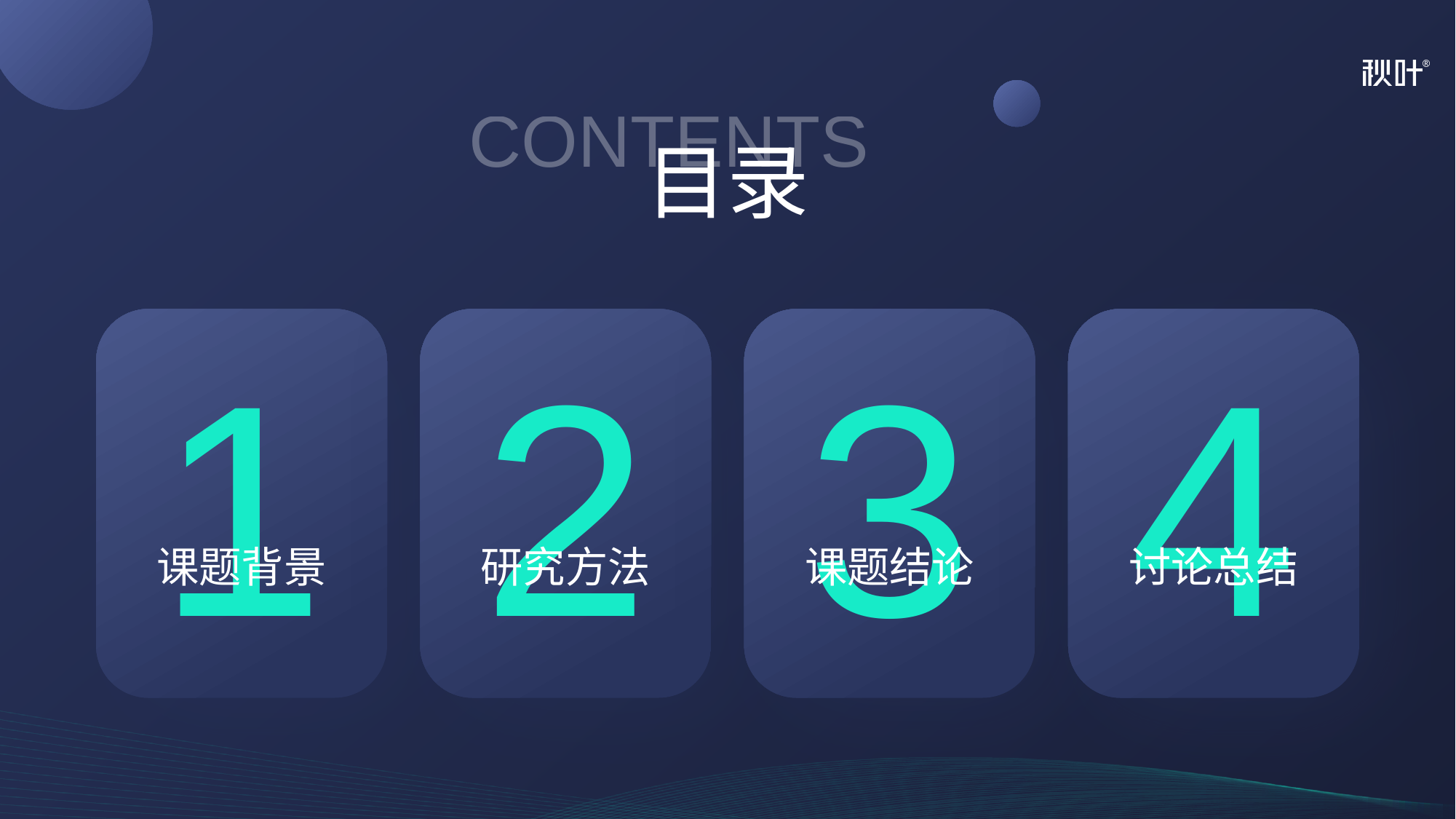

CONTENTS
目录

1
课题背景

2
研究方法

3
课题结论

4
讨论总结